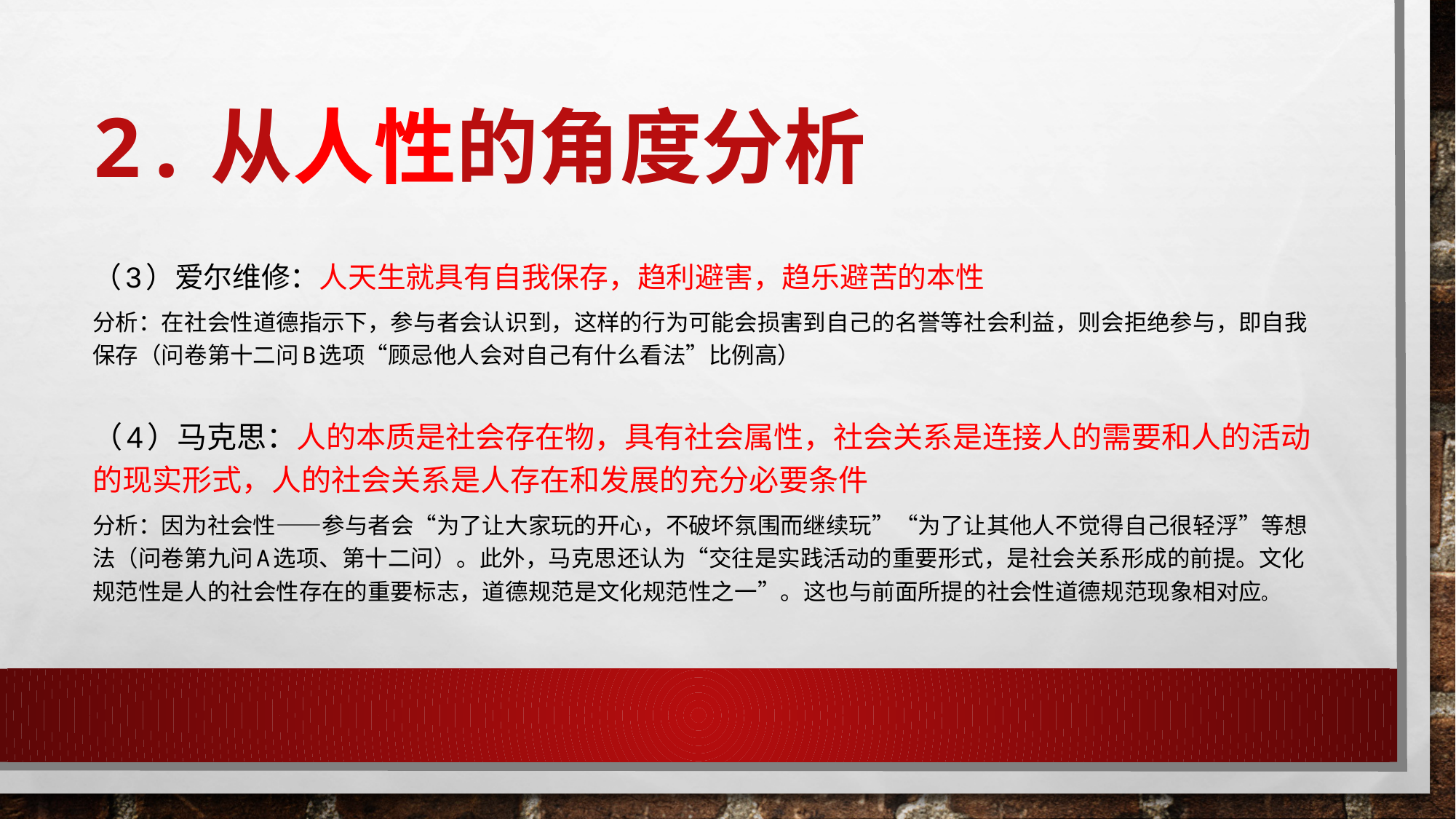

# 2.从人性的角度分析
（3）爱尔维修：人天生就具有自我保存，趋利避害，趋乐避苦的本性
分析：在社会性道德指示下，参与者会认识到，这样的行为可能会损害到自己的名誉等社会利益，则会拒绝参与，即自我保存（问卷第十二问B选项“顾忌他人会对自己有什么看法”比例高）

（4）马克思：人的本质是社会存在物，具有社会属性，社会关系是连接人的需要和人的活动的现实形式，人的社会关系是人存在和发展的充分必要条件
分析：因为社会性——参与者会“为了让大家玩的开心，不破坏氛围而继续玩”“为了让其他人不觉得自己很轻浮”等想法（问卷第九问A选项、第十二问）。此外，马克思还认为“交往是实践活动的重要形式，是社会关系形成的前提。文化规范性是人的社会性存在的重要标志，道德规范是文化规范性之一”。这也与前面所提的社会性道德规范现象相对应。